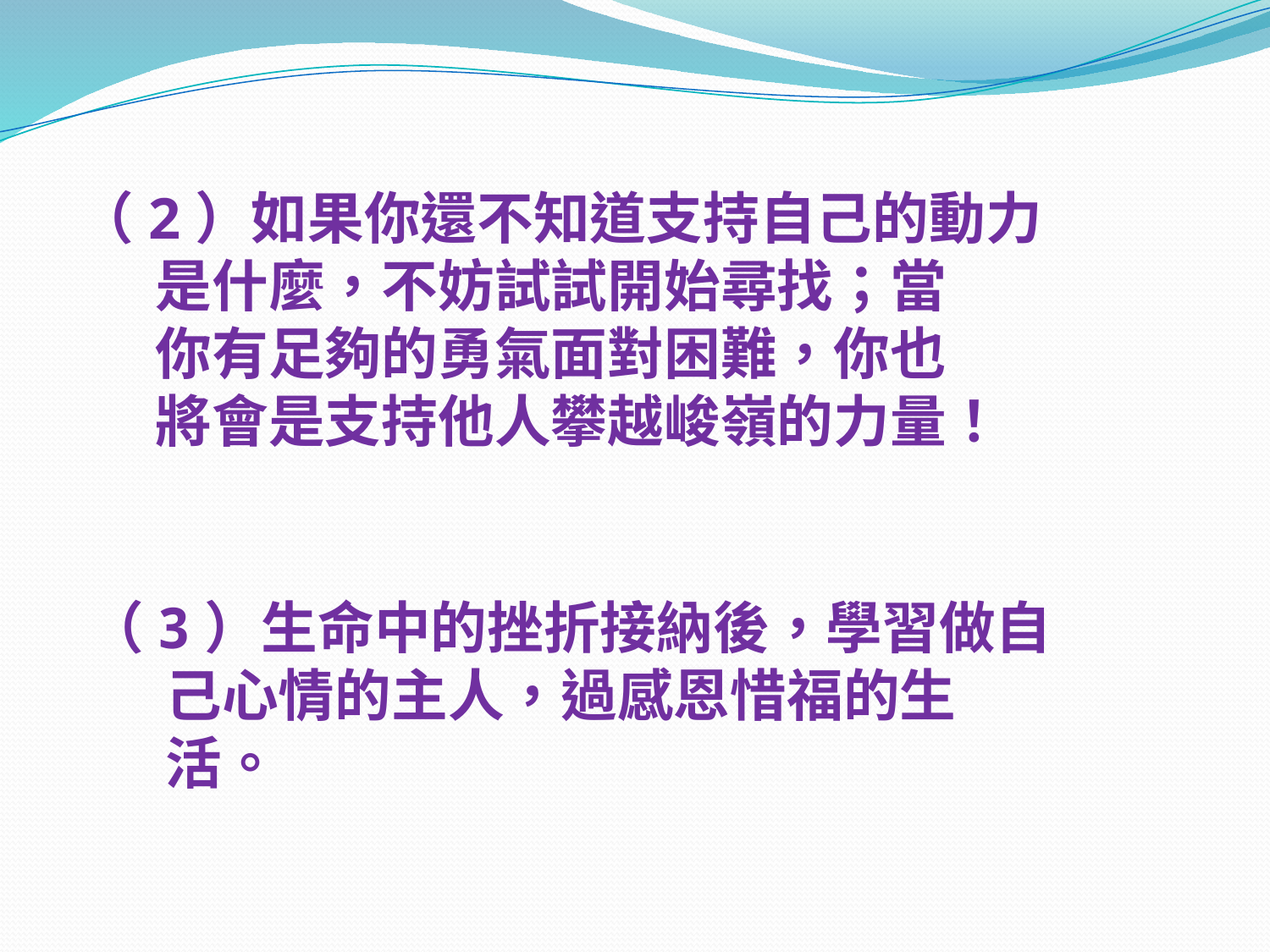

（2）如果你還不知道支持自己的動力
     是什麼，不妨試試開始尋找；當
     你有足夠的勇氣面對困難，你也
     將會是支持他人攀越峻嶺的力量！
（3）生命中的挫折接納後，學習做自
     己心情的主人，過感恩惜福的生
     活。